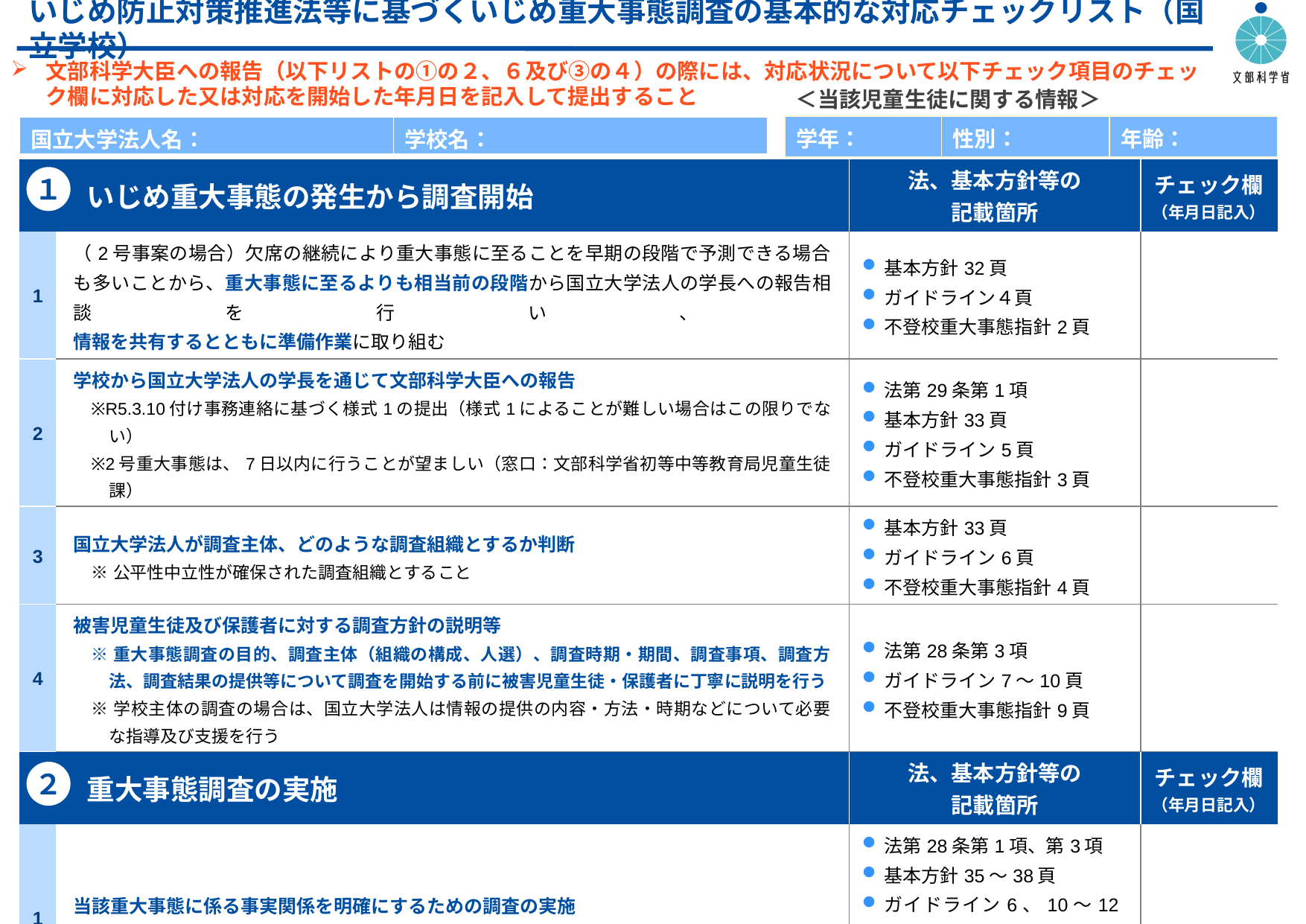

いじめ防止対策推進法等に基づくいじめ重大事態調査の基本的な対応チェックリスト（国立学校）
文部科学大臣への報告（以下リストの①の２、６及び③の４）の際には、対応状況について以下チェック項目のチェック欄に対応した又は対応を開始した年月日を記入して提出すること
＜当該児童生徒に関する情報＞
| 学年： | 性別： | 年齢： |
| --- | --- | --- |
| 国立大学法人名： | 学校名： |
| --- | --- |
| いじめ重大事態の発生から調査開始 | いじめ重大事態の発生から調査開始 | 法、基本方針等の 記載箇所 | チェック欄 （年月日記入） |
| --- | --- | --- | --- |
| 1 | （2号事案の場合）欠席の継続により重大事態に至ることを早期の段階で予測できる場合も多いことから、重大事態に至るよりも相当前の段階から国立大学法人の学長への報告相談を行い、 情報を共有するとともに準備作業に取り組む | 基本方針32頁 ガイドライン４頁 不登校重大事態指針2頁 |  |
| 2 | 学校から国立大学法人の学長を通じて文部科学大臣への報告 ※R5.3.10付け事務連絡に基づく様式1の提出（様式1によることが難しい場合はこの限りでない） ※2号重大事態は、7日以内に行うことが望ましい（窓口：文部科学省初等中等教育局児童生徒課） | 法第29条第1項 基本方針33頁 ガイドライン5頁 不登校重大事態指針3頁 |  |
| 3 | 国立大学法人が調査主体、どのような調査組織とするか判断 ※公平性中立性が確保された調査組織とすること | 基本方針33頁 ガイドライン6頁 不登校重大事態指針4頁 |  |
| 4 | 被害児童生徒及び保護者に対する調査方針の説明等 ※重大事態調査の目的、調査主体（組織の構成、人選）、調査時期・期間、調査事項、調査方法、調査結果の提供等について調査を開始する前に被害児童生徒・保護者に丁寧に説明を行う ※学校主体の調査の場合は、国立大学法人は情報の提供の内容・方法・時期などについて必要な指導及び支援を行う | 法第28条第3項 ガイドライン7～10頁 不登校重大事態指針9頁 |  |
| 5 | 加害児童生徒・保護者への調査方針の説明等 | ガイドライン9頁 不登校重大事態指針9頁 |  |
| 6 | 国立大学法人の学長から文部科学大臣への調査開始報告 ※R5.3.10付け事務連絡に基づく様式2の提出 | ― |  |
１
| 重大事態調査の実施 | いじめ重大事態の発生から調査開始 | 法、基本方針等の 記載箇所 | チェック欄 （年月日記入） |
| --- | --- | --- | --- |
| 1 | 当該重大事態に係る事実関係を明確にするための調査の実施 ※学校主体の調査の場合は、国立大学法人は必要な指導及び支援を行う | 法第28条第1項、第3項 基本方針35～38頁 ガイドライン6、10～12頁 不登校重大事態指針5～7頁 |  |
２